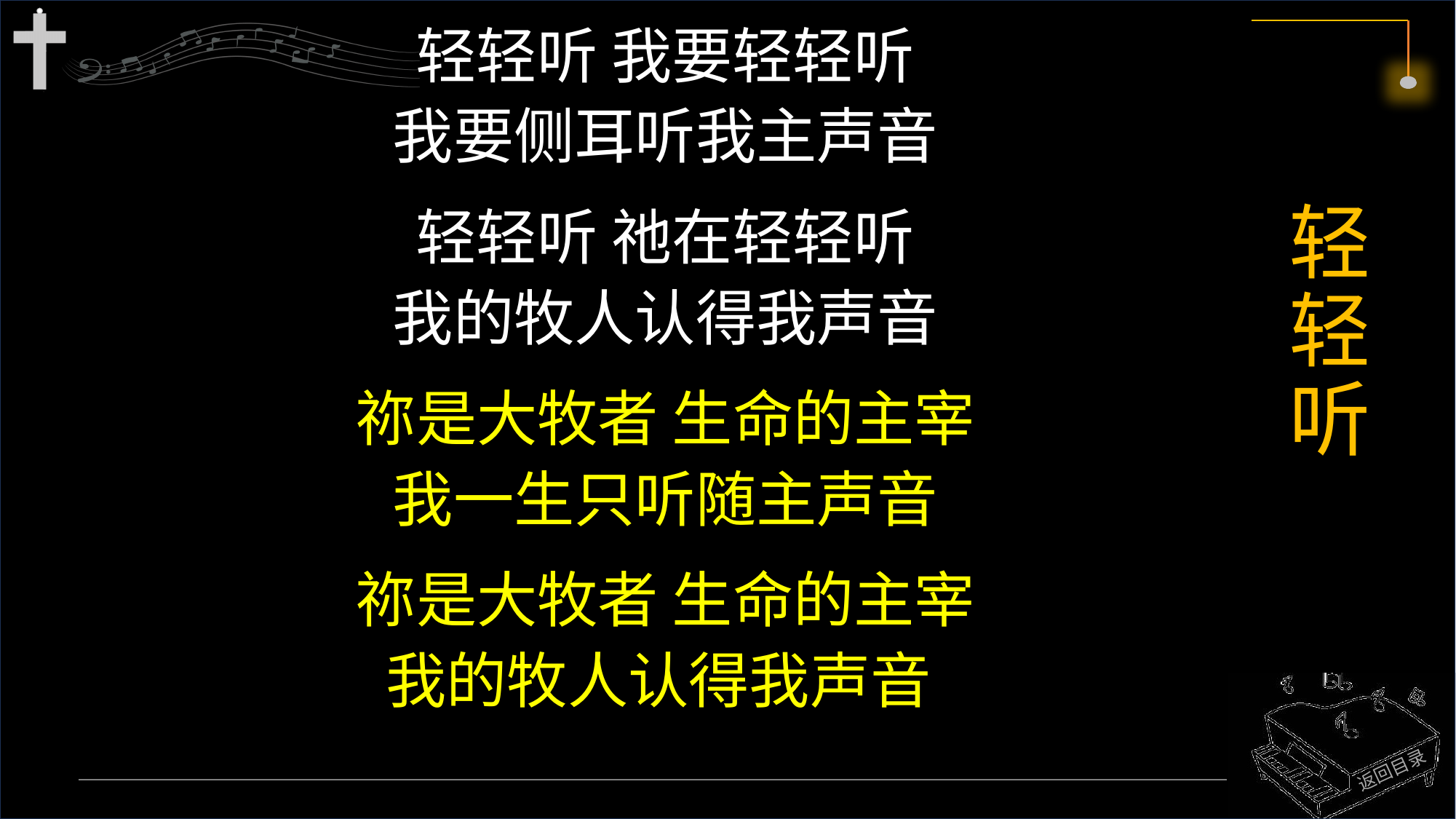

轻轻听 我要轻轻听
我要侧耳听我主声音

轻轻听 祂在轻轻听
我的牧人认得我声音

祢是大牧者 生命的主宰
我一生只听随主声音

祢是大牧者 生命的主宰
我的牧人认得我声音
# 轻轻听